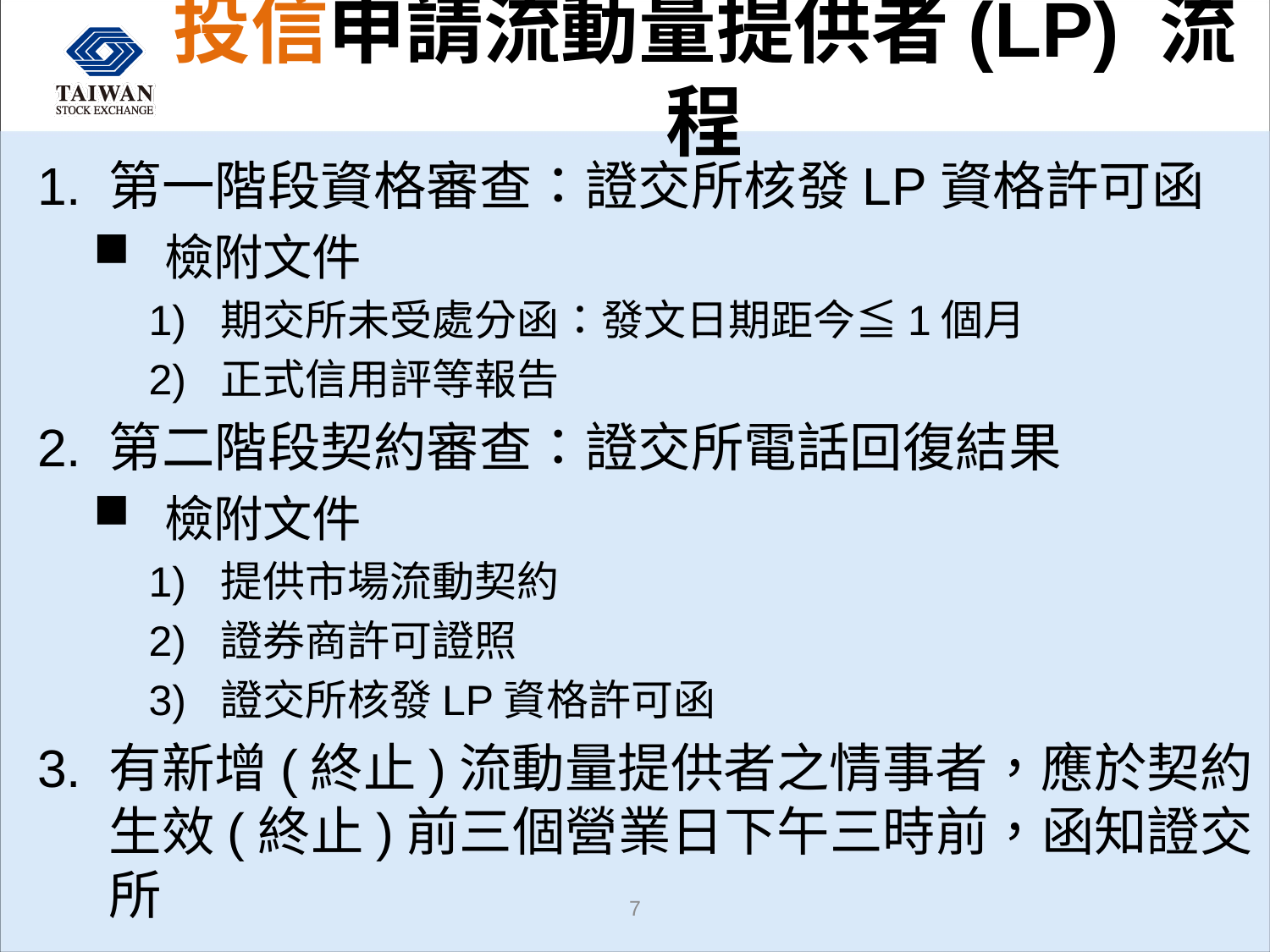

投信申請流動量提供者(LP) 流程
第一階段資格審查：證交所核發LP資格許可函
檢附文件
期交所未受處分函：發文日期距今≦1個月
正式信用評等報告
第二階段契約審查：證交所電話回復結果
檢附文件
提供市場流動契約
證券商許可證照
證交所核發LP資格許可函
有新增(終止)流動量提供者之情事者，應於契約生效(終止)前三個營業日下午三時前，函知證交所

7